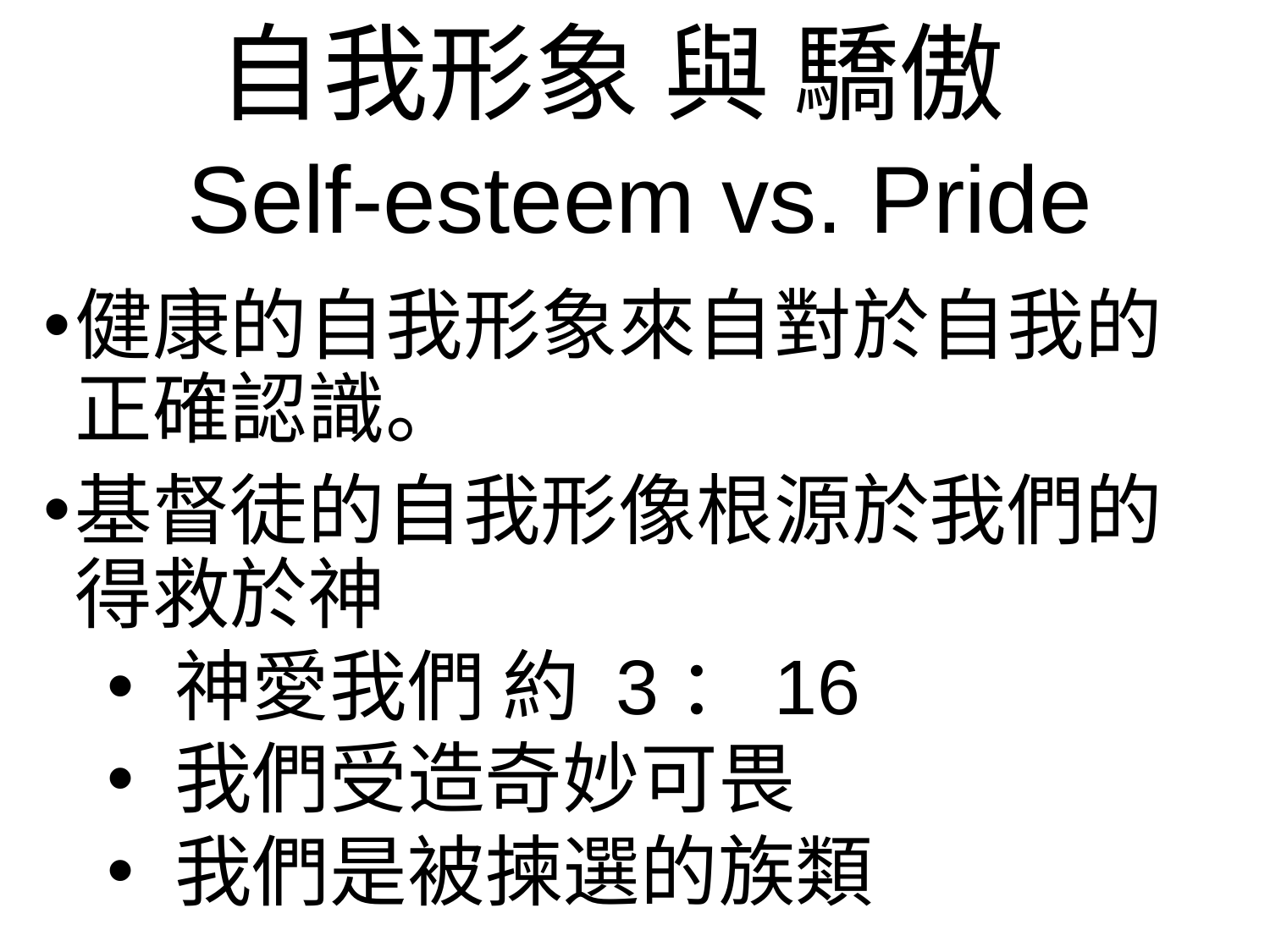

自我形象 與 驕傲
# Self-esteem vs. Pride
健康的自我形象來自對於自我的正確認識。
基督徒的自我形像根源於我們的得救於神
 神愛我們 約 3：16
 我們受造奇妙可畏
 我們是被揀選的族類